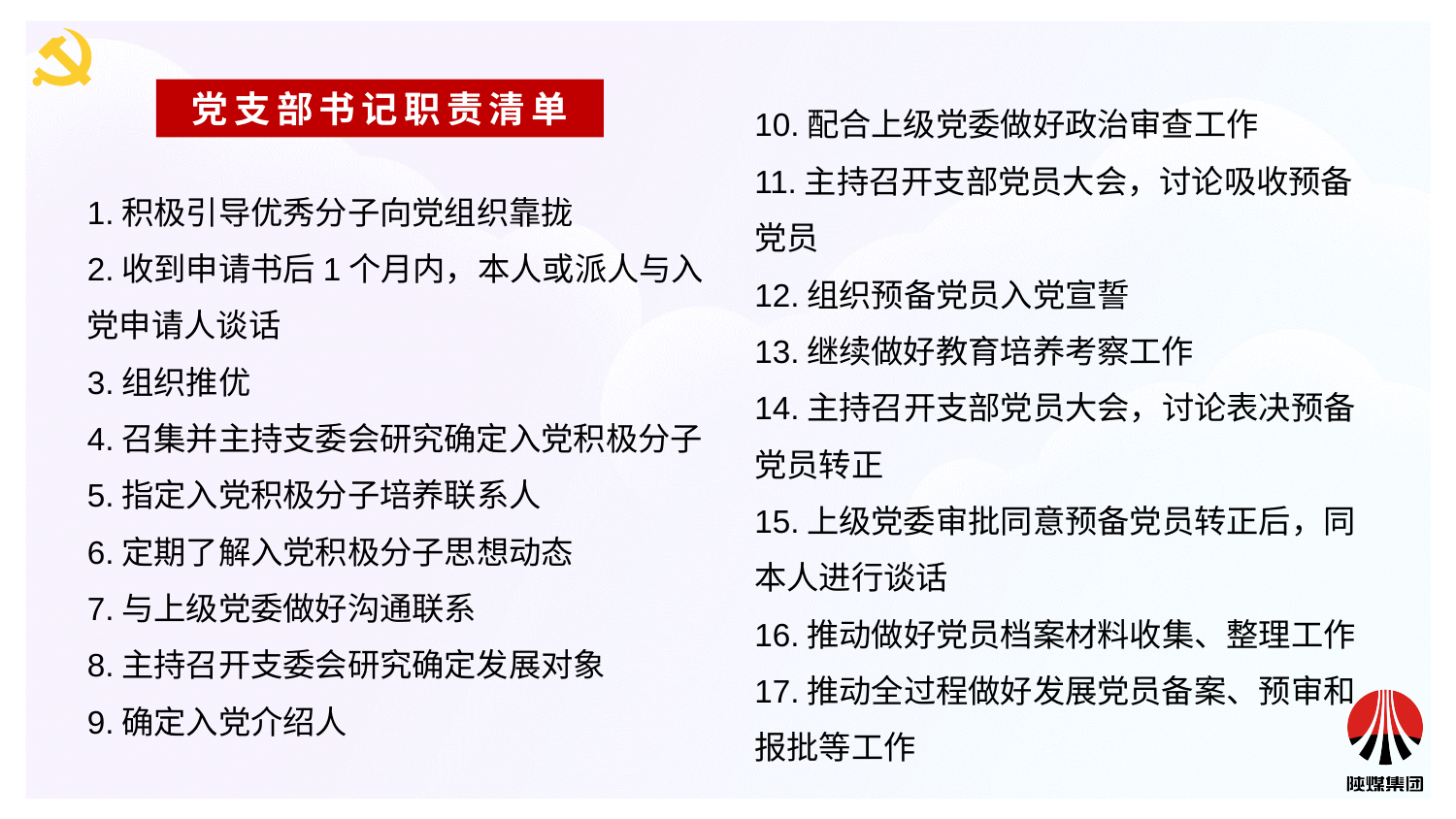

党支部书记职责清单
10.配合上级党委做好政治审查工作
11.主持召开支部党员大会，讨论吸收预备党员
12.组织预备党员入党宣誓
13.继续做好教育培养考察工作
14.主持召开支部党员大会，讨论表决预备党员转正
15.上级党委审批同意预备党员转正后，同本人进行谈话
16.推动做好党员档案材料收集、整理工作
17.推动全过程做好发展党员备案、预审和报批等工作
1.积极引导优秀分子向党组织靠拢
2.收到申请书后1个月内，本人或派人与入党申请人谈话
3.组织推优
4.召集并主持支委会研究确定入党积极分子
5.指定入党积极分子培养联系人
6.定期了解入党积极分子思想动态
7.与上级党委做好沟通联系
8.主持召开支委会研究确定发展对象
9.确定入党介绍人